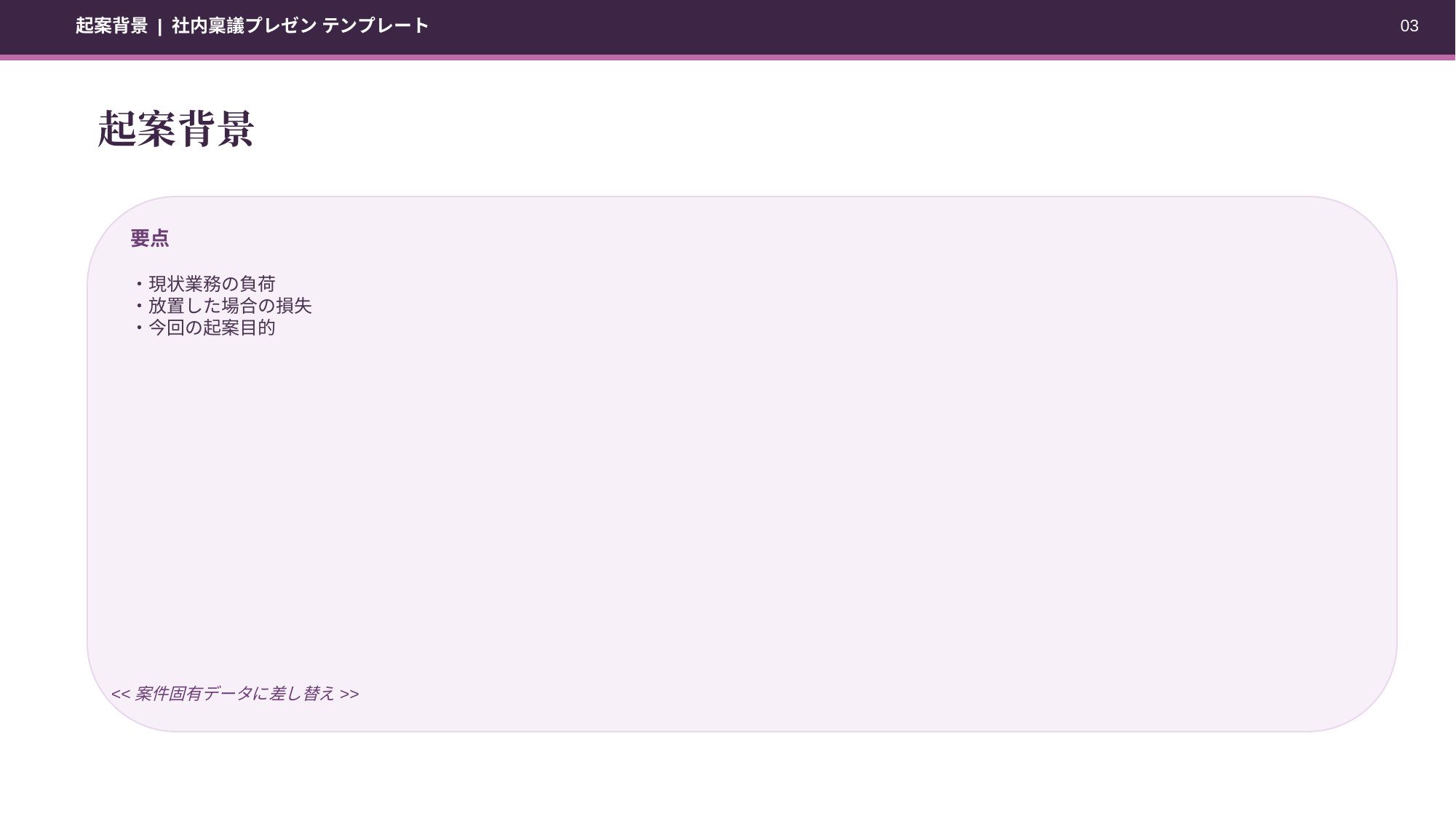

起案背景 | 社内稟議プレゼン テンプレート
03

起案背景

要点
・現状業務の負荷
・放置した場合の損失
・今回の起案目的
<<案件固有データに差し替え>>